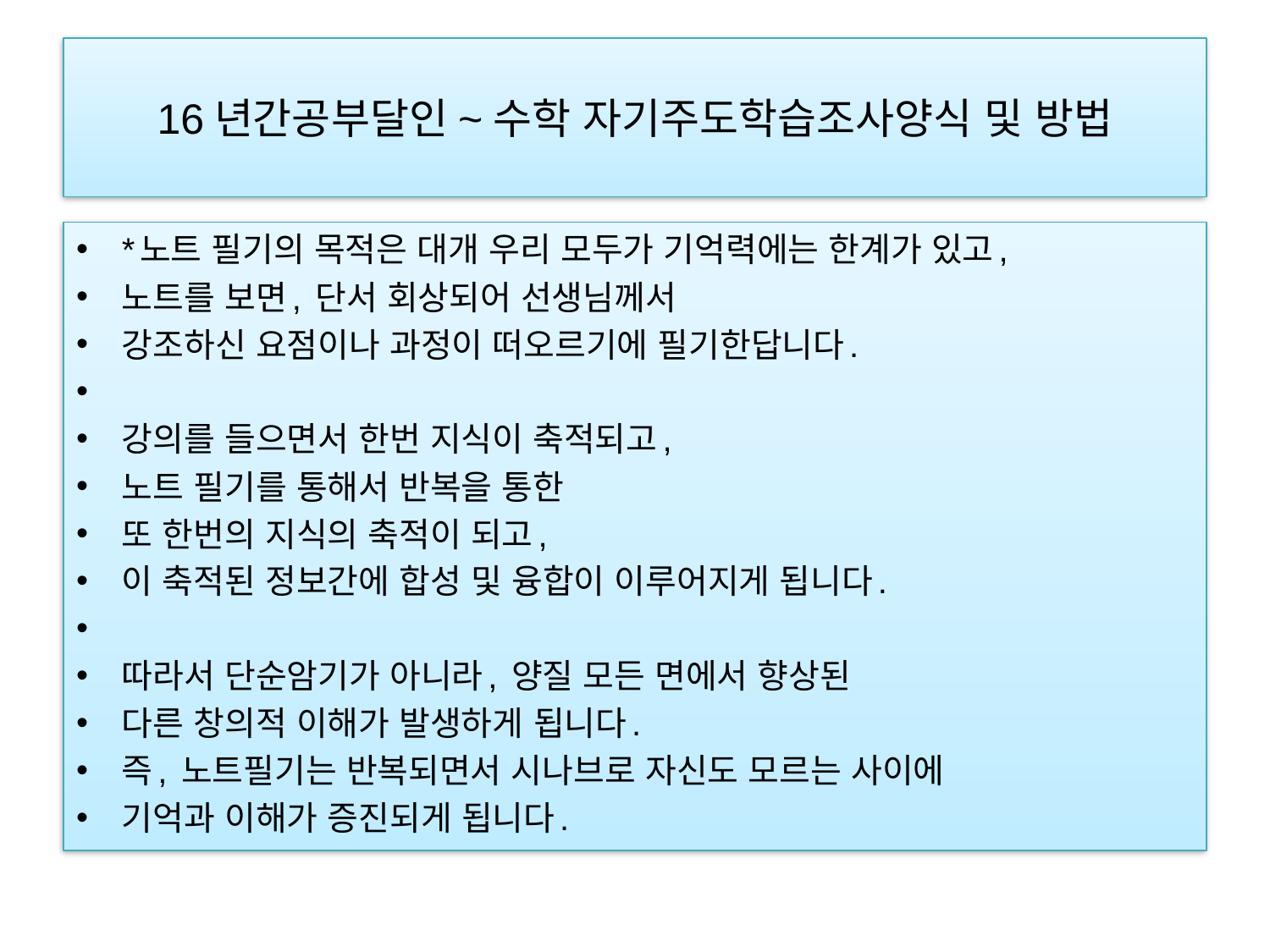

# 16년간공부달인~수학 자기주도학습조사양식 및 방법
*노트 필기의 목적은 대개 우리 모두가 기억력에는 한계가 있고,
노트를 보면, 단서 회상되어 선생님께서
강조하신 요점이나 과정이 떠오르기에 필기한답니다.

강의를 들으면서 한번 지식이 축적되고,
노트 필기를 통해서 반복을 통한
또 한번의 지식의 축적이 되고,
이 축적된 정보간에 합성 및 융합이 이루어지게 됩니다.

따라서 단순암기가 아니라, 양질 모든 면에서 향상된
다른 창의적 이해가 발생하게 됩니다.
즉, 노트필기는 반복되면서 시나브로 자신도 모르는 사이에
기억과 이해가 증진되게 됩니다.